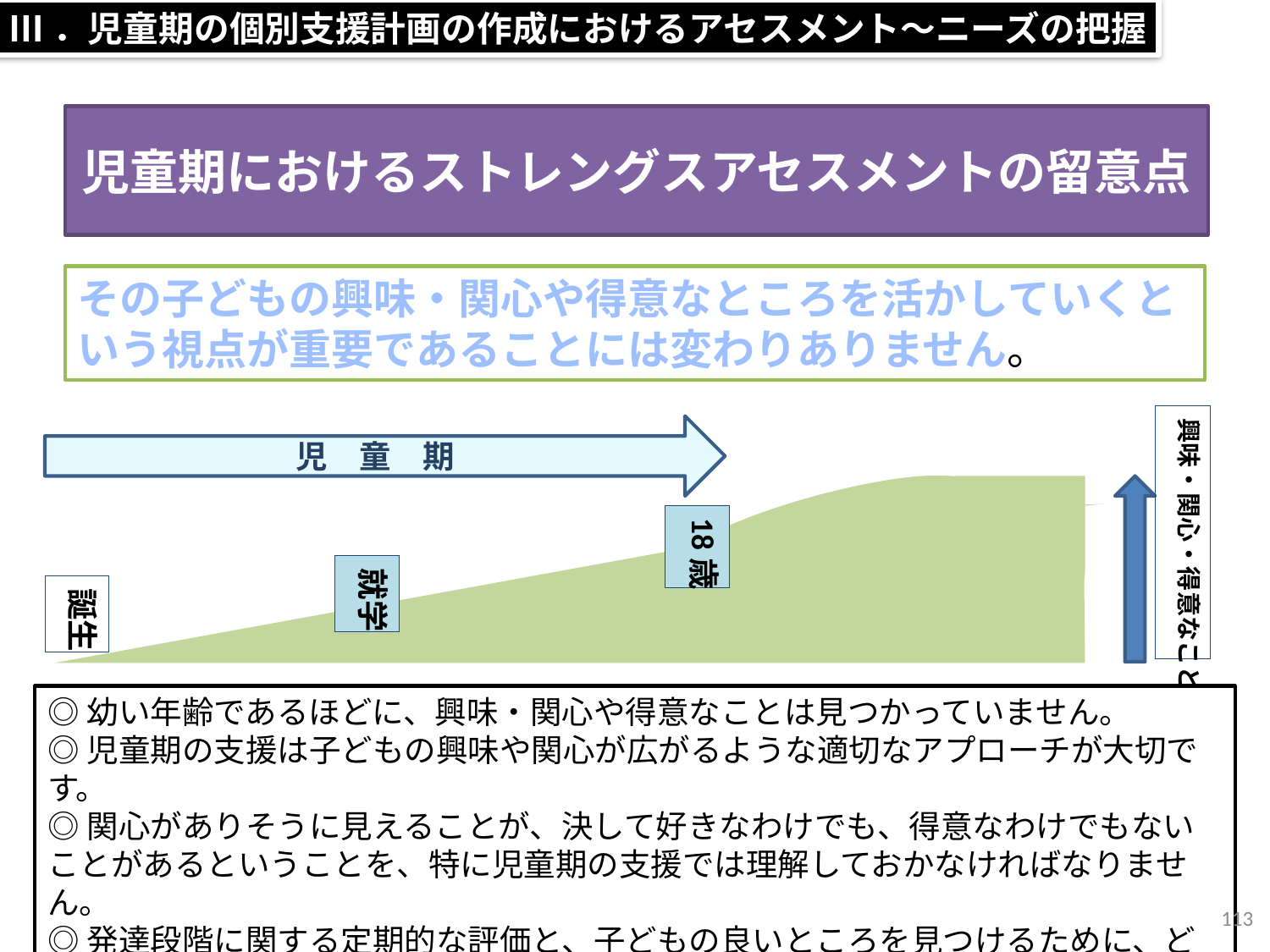

Ⅲ．児童期の個別支援計画の作成におけるアセスメント～ニーズの把握
# 児童期におけるストレングスアセスメントの留意点
その子どもの興味・関心や得意なところを活かしていくという視点が重要であることには変わりありません。

興味・関心・得意なこと
児　童　期

18歳
就学
誕生
◎幼い年齢であるほどに、興味・関心や得意なことは見つかっていません。
◎児童期の支援は子どもの興味や関心が広がるような適切なアプローチが大切です。
◎関心がありそうに見えることが、決して好きなわけでも、得意なわけでもないことがあるということを、特に児童期の支援では理解しておかなければなりません。
◎発達段階に関する定期的な評価と、子どもの良いところを見つけるために、どのような課題がきっかけとなり、どのような経験を重ねるかを常に再評価していくことを重要です。
113